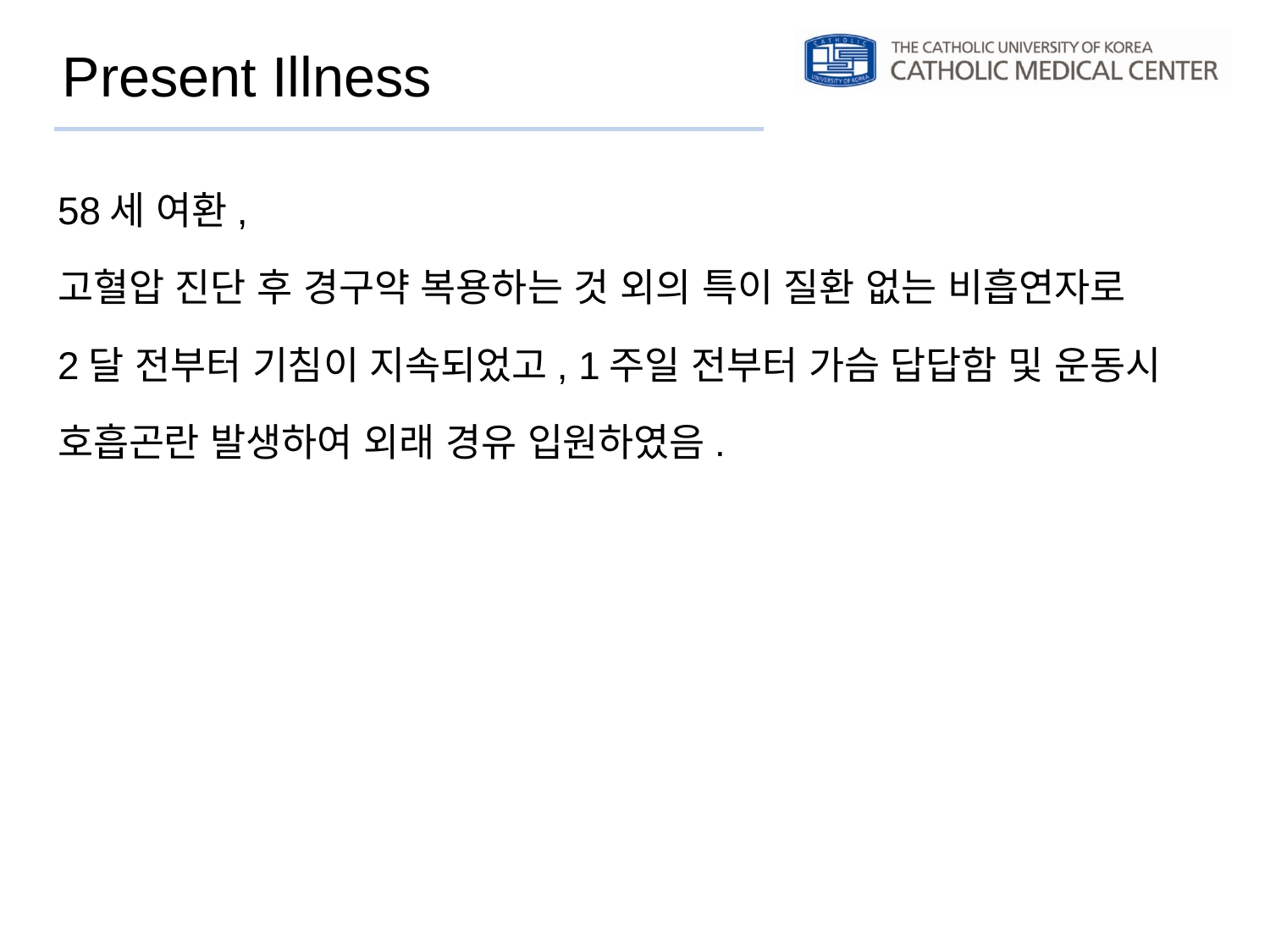

# Present Illness
58세 여환,
고혈압 진단 후 경구약 복용하는 것 외의 특이 질환 없는 비흡연자로
2달 전부터 기침이 지속되었고, 1주일 전부터 가슴 답답함 및 운동시
호흡곤란 발생하여 외래 경유 입원하였음.